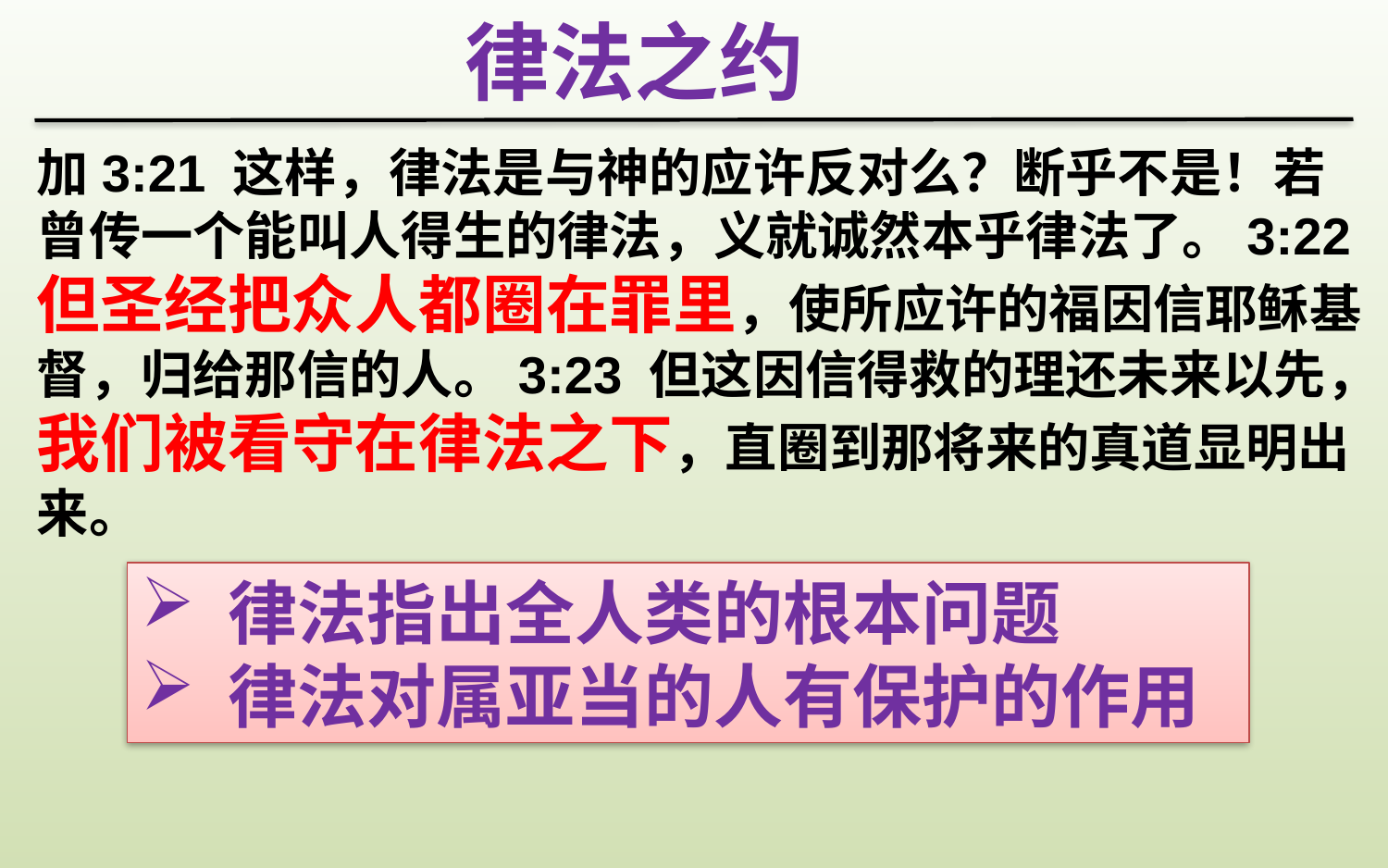

律法之约
加3:21 这样，律法是与神的应许反对么？断乎不是！若曾传一个能叫人得生的律法，义就诚然本乎律法了。3:22 但圣经把众人都圈在罪里，使所应许的福因信耶稣基督，归给那信的人。3:23 但这因信得救的理还未来以先，我们被看守在律法之下，直圈到那将来的真道显明出来。
律法指出全人类的根本问题
律法对属亚当的人有保护的作用